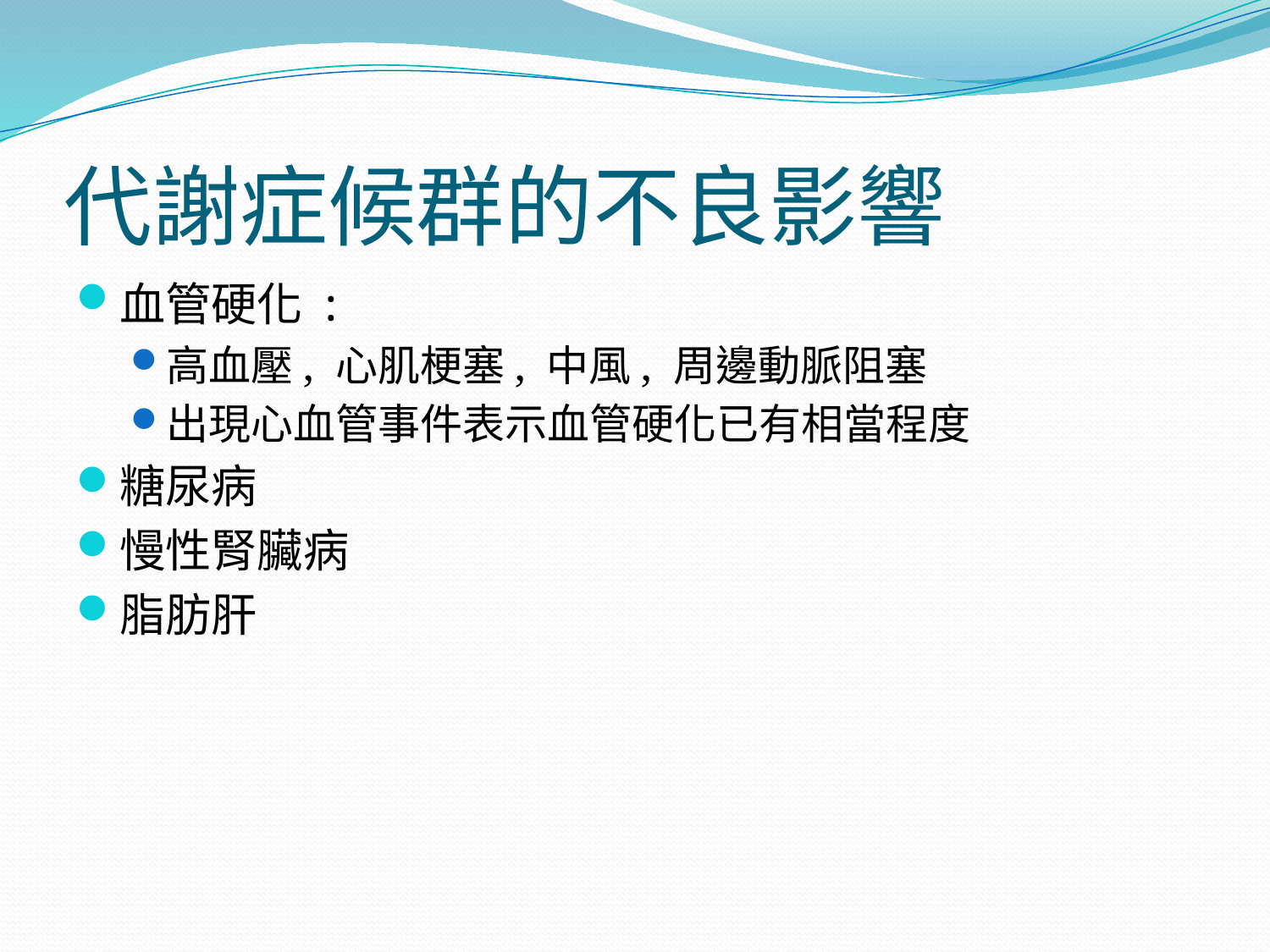

# 代謝症候群的不良影響
血管硬化 :
高血壓, 心肌梗塞, 中風, 周邊動脈阻塞
出現心血管事件表示血管硬化已有相當程度
糖尿病
慢性腎臟病
脂肪肝